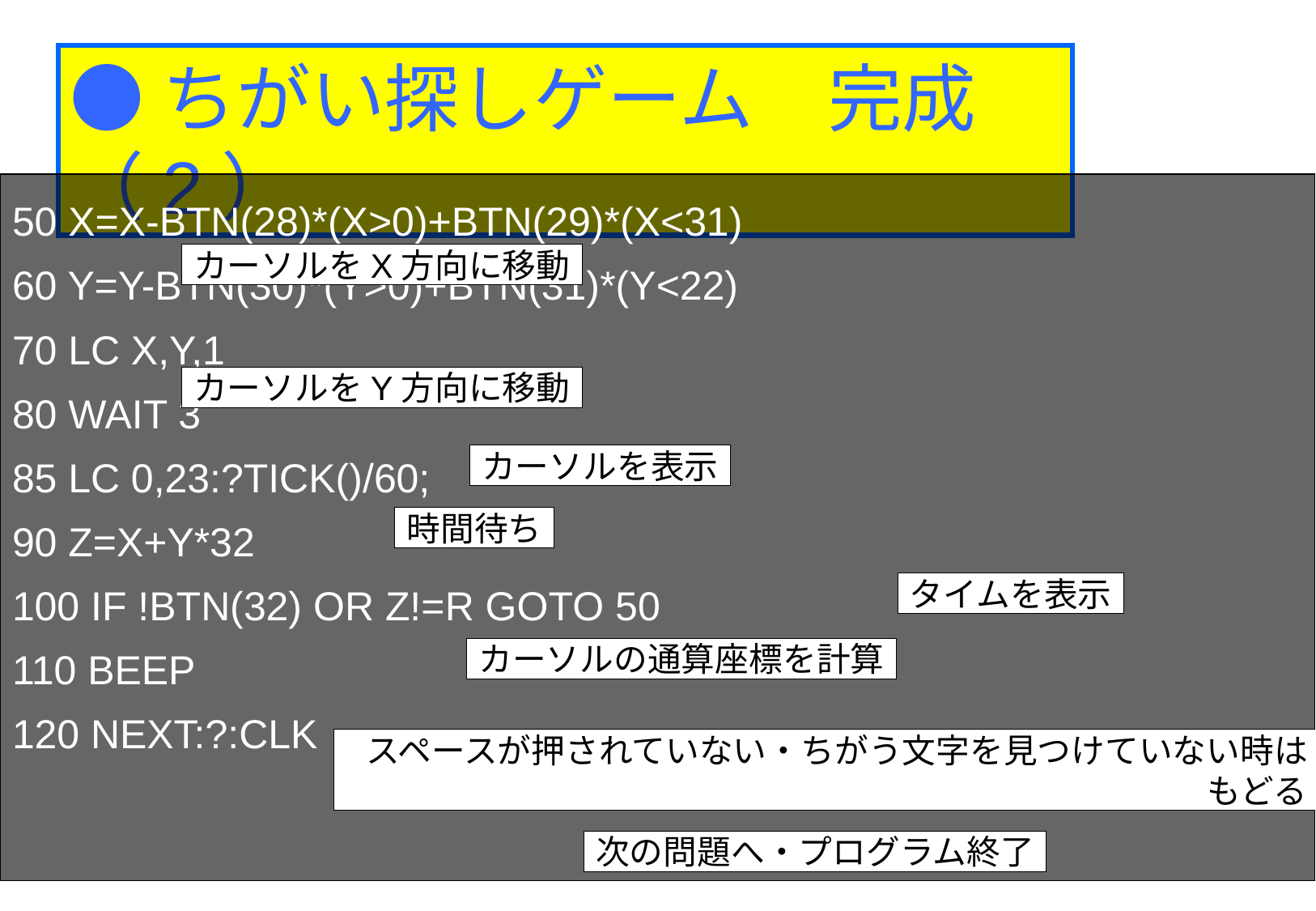

●ちがい探しゲーム　完成（2）
50 X=X-BTN(28)*(X>0)+BTN(29)*(X<31)
60 Y=Y-BTN(30)*(Y>0)+BTN(31)*(Y<22)
70 LC X,Y,1
80 WAIT 3
85 LC 0,23:?TICK()/60;
90 Z=X+Y*32
100 IF !BTN(32) OR Z!=R GOTO 50
110 BEEP
120 NEXT:?:CLK
カーソルをX方向に移動
カーソルをY方向に移動
カーソルを表示
時間待ち
タイムを表示
カーソルの通算座標を計算
スペースが押されていない・ちがう文字を見つけていない時はもどる
次の問題へ・プログラム終了